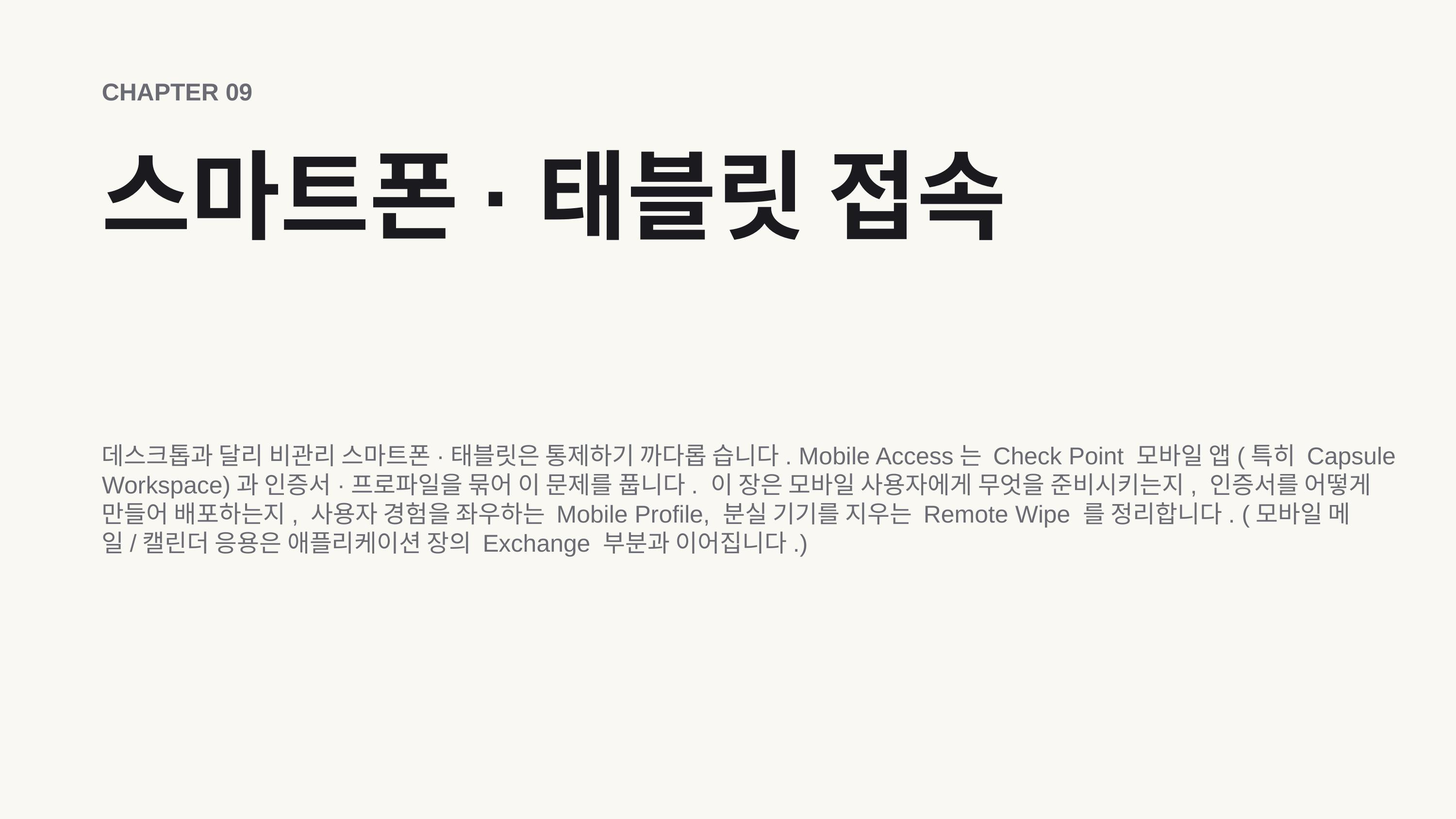

CHAPTER 09
스마트폰·태블릿 접속
데스크톱과 달리 비관리 스마트폰·태블릿은 통제하기 까다롭 습니다. Mobile Access는 Check Point 모바일 앱(특히 Capsule Workspace)과 인증서·프로파일을 묶어 이 문제를 풉니다. 이 장은 모바일 사용자에게 무엇을 준비시키는지, 인증서를 어떻게 만들어 배포하는지, 사용자 경험을 좌우하는 Mobile Profile, 분실 기기를 지우는 Remote Wipe 를 정리합니다. (모바일 메일/캘린더 응용은 애플리케이션 장의 Exchange 부분과 이어집니다.)